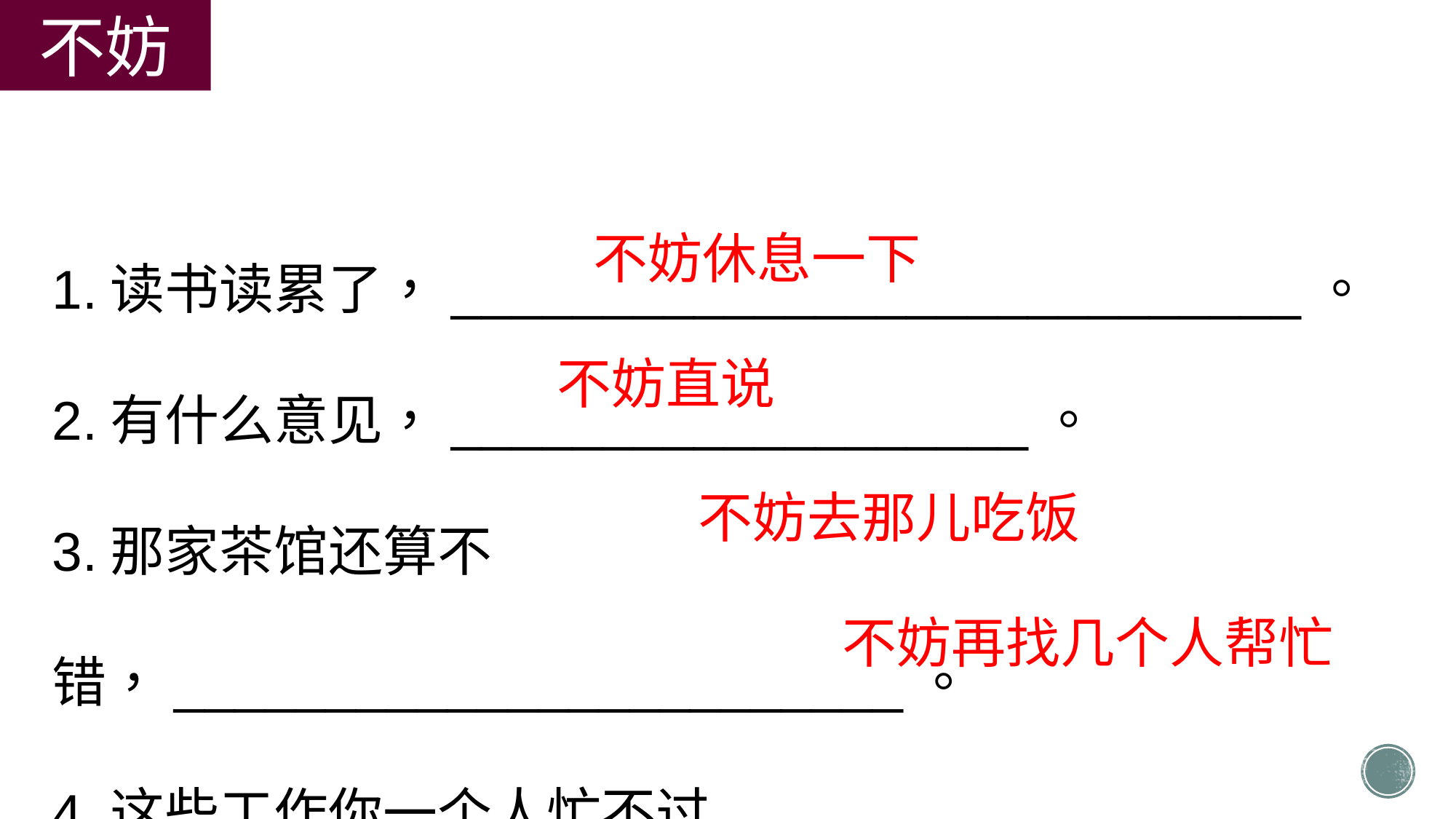

不妨
1.读书读累了，____________________________。
2.有什么意见，___________________。
3.那家茶馆还算不错，________________________。
4.这些工作你一个人忙不过来，________________________。
不妨休息一下
不妨直说
不妨去那儿吃饭
不妨再找几个人帮忙